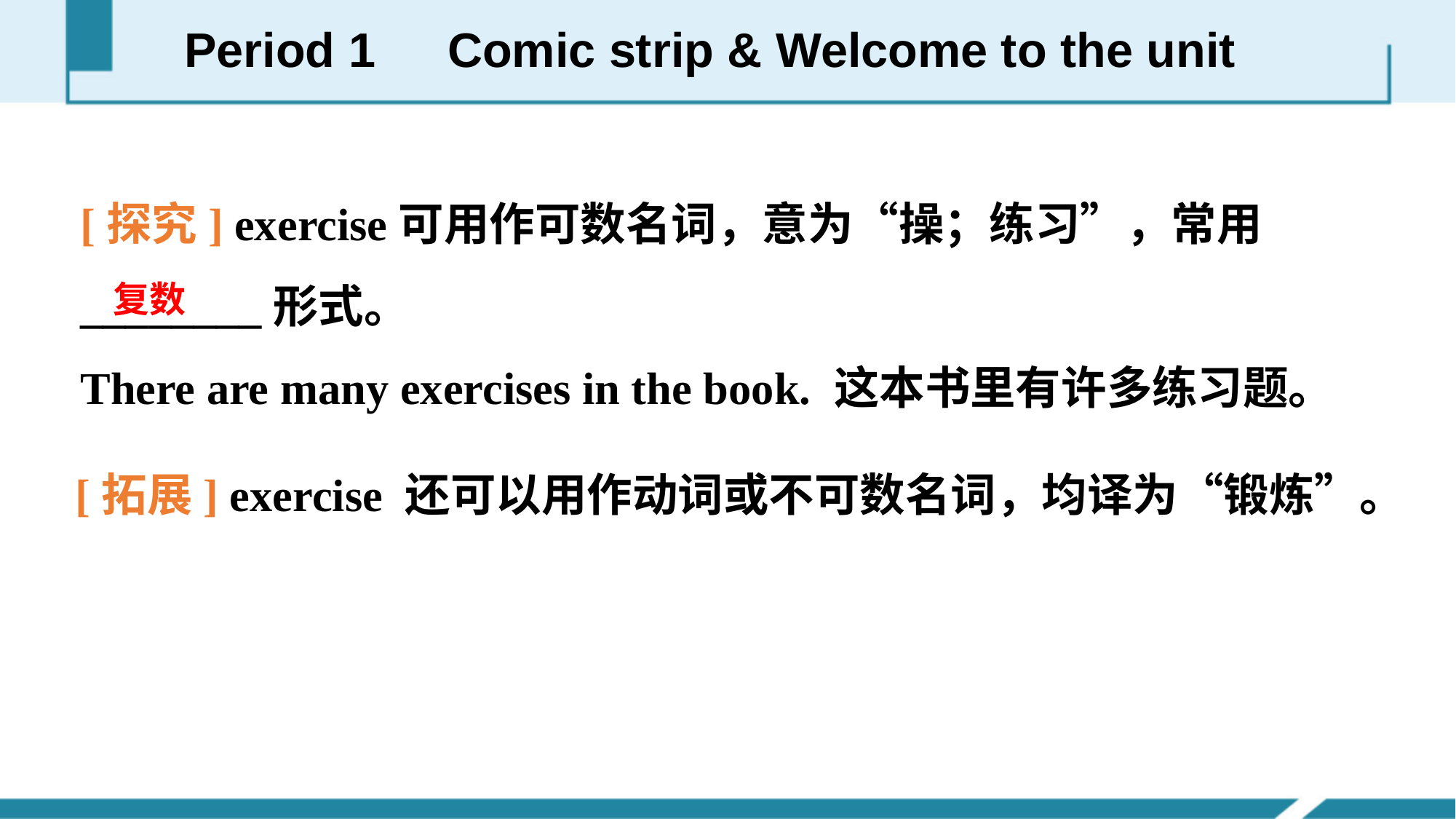

Period 1　Comic strip & Welcome to the unit
[探究] exercise可用作可数名词，意为“操；练习”，常用________形式。
There are many exercises in the book. 这本书里有许多练习题。
复数
[拓展] exercise 还可以用作动词或不可数名词，均译为“锻炼”。